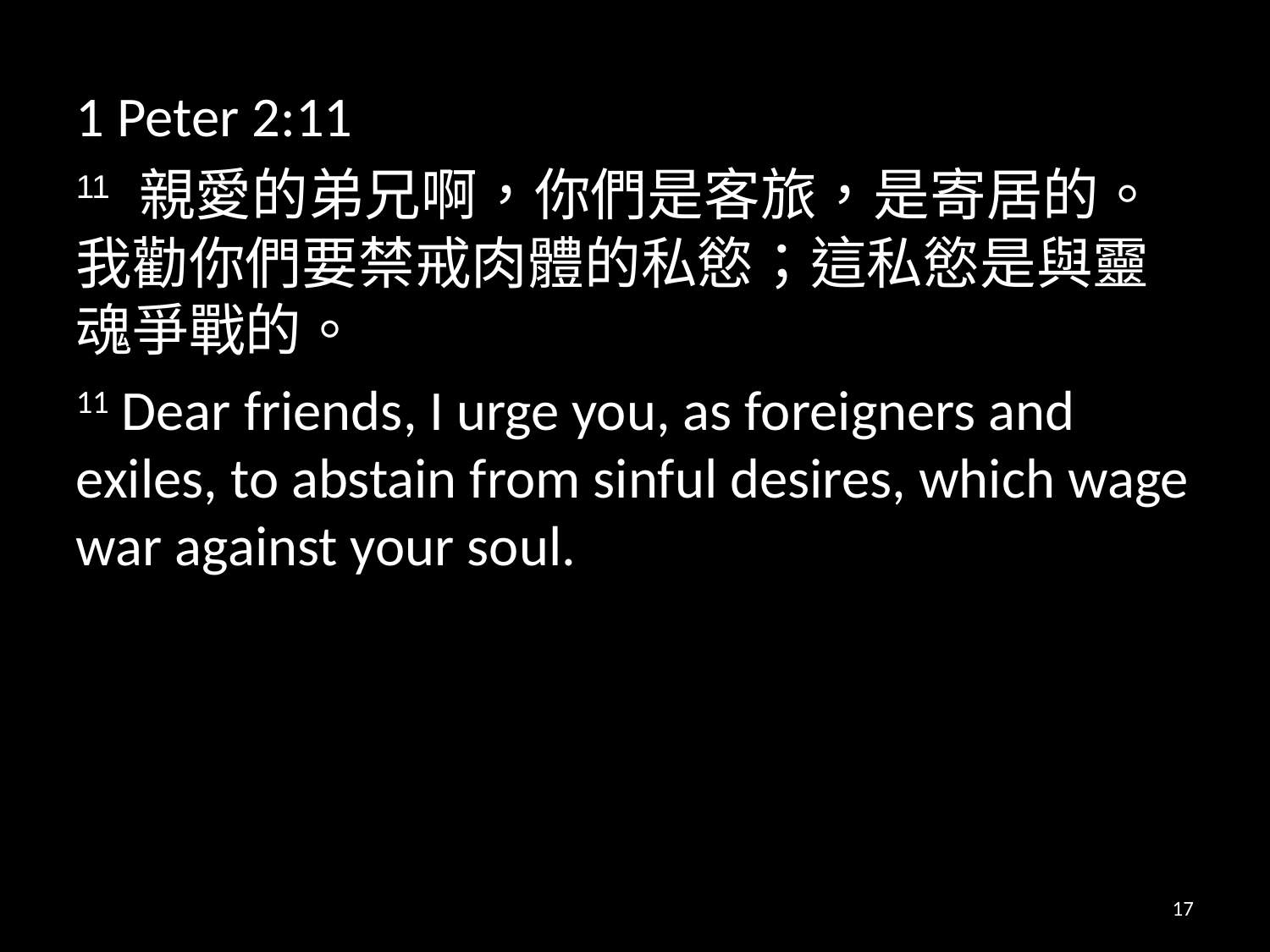

1 Peter 2:11
11 親愛的弟兄啊，你們是客旅，是寄居的。我勸你們要禁戒肉體的私慾；這私慾是與靈魂爭戰的。
11 Dear friends, I urge you, as foreigners and exiles, to abstain from sinful desires, which wage war against your soul.

17